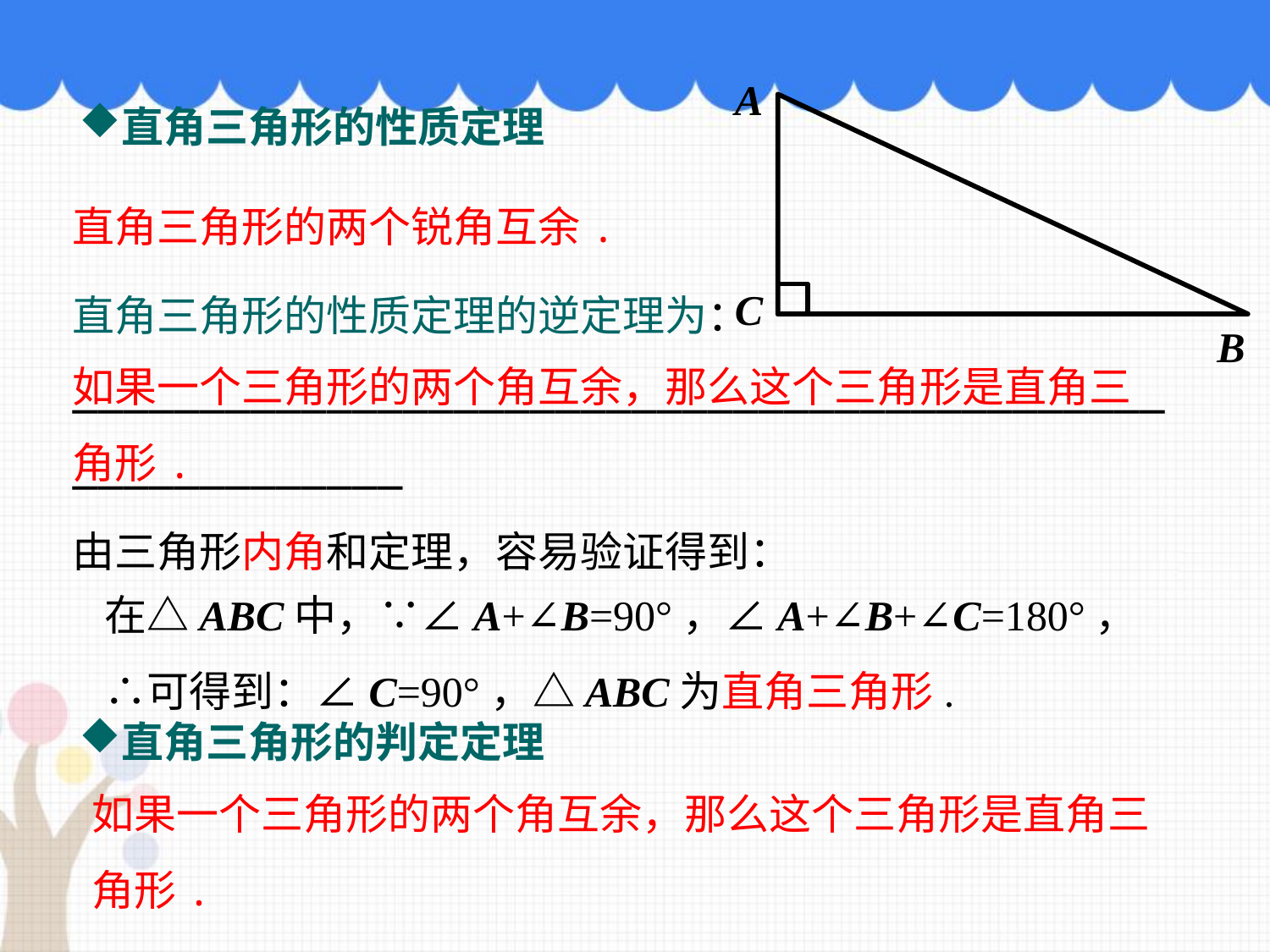

A

C

B
直角三角形的性质定理
直角三角形的两个锐角互余.
直角三角形的性质定理的逆定理为：________________________________________________________
如果一个三角形的两个角互余，那么这个三角形是直角三角形.
由三角形内角和定理，容易验证得到：
在△ABC中，∵∠A+∠B=90°，∠A+∠B+∠C=180°，∴可得到：∠C=90°，△ABC为直角三角形.
直角三角形的判定定理
如果一个三角形的两个角互余，那么这个三角形是直角三角形.